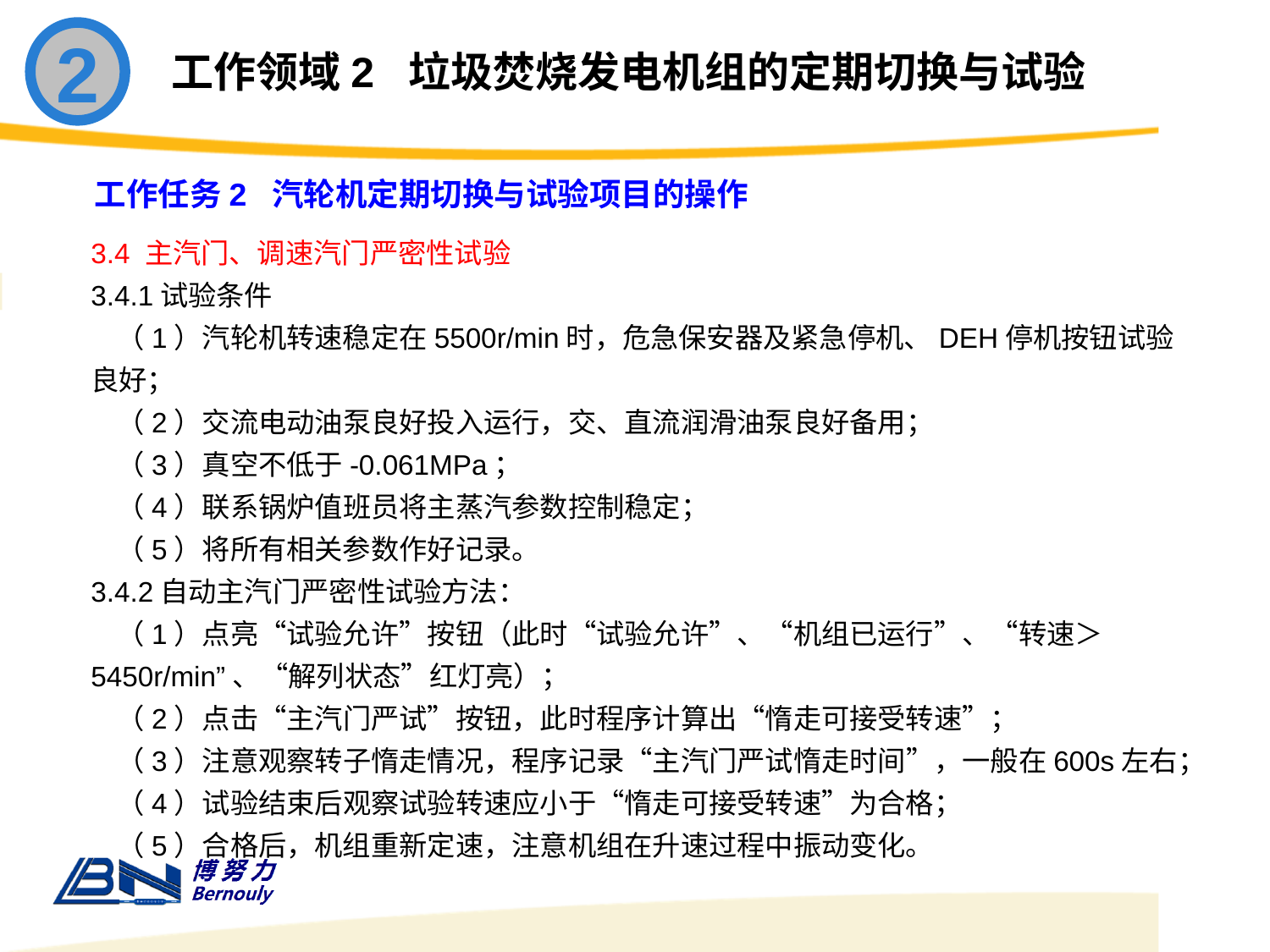

2
工作领域2  垃圾焚烧发电机组的定期切换与试验
工作任务2  汽轮机定期切换与试验项目的操作
3.4 主汽门、调速汽门严密性试验
3.4.1试验条件
   （1）汽轮机转速稳定在5500r/min时，危急保安器及紧急停机、DEH停机按钮试验良好；
   （2）交流电动油泵良好投入运行，交、直流润滑油泵良好备用；
   （3）真空不低于-0.061MPa；
   （4）联系锅炉值班员将主蒸汽参数控制稳定；
   （5）将所有相关参数作好记录。
3.4.2自动主汽门严密性试验方法：
   （1）点亮“试验允许”按钮（此时“试验允许”、“机组已运行”、“转速＞5450r/min”、“解列状态”红灯亮）；
   （2）点击“主汽门严试”按钮，此时程序计算出“惰走可接受转速”；
   （3）注意观察转子惰走情况，程序记录“主汽门严试惰走时间”，一般在600s左右；
   （4）试验结束后观察试验转速应小于“惰走可接受转速”为合格；
   （5）合格后，机组重新定速，注意机组在升速过程中振动变化。